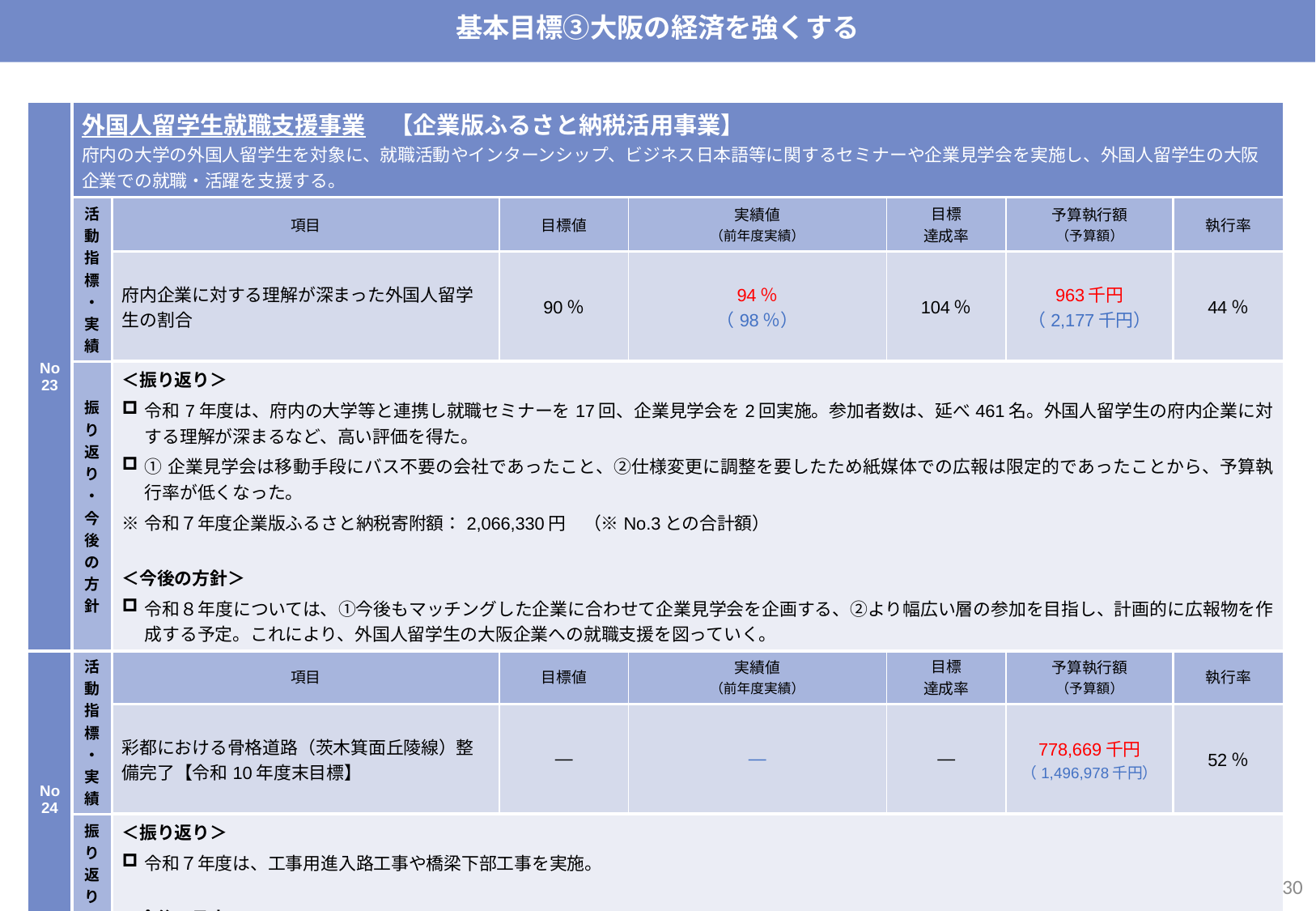

基本目標③大阪の経済を強くする
| No23 | 外国人留学生就職支援事業　【企業版ふるさと納税活用事業】 府内の大学の外国人留学生を対象に、就職活動やインターンシップ、ビジネス日本語等に関するセミナーや企業見学会を実施し、外国人留学生の大阪企業での就職・活躍を支援する。 |  |  |  |  | ぶどう狩りやワイン産地の見学など着地型観光による「大阪の食」のプロモーションの他、観光コンテンツと連携することにより府内周辺部への流れを創出し、その地域でしかできない「大阪の食」の体験を創出する。また、コロナ禍を踏まえたデジタル技術の活用による非対面型のプロモーションやマッチング商談会により海外市場の開拓を図り、海外販路拡大をめざす生産者等の支援を行う。※令和3年度事業を繰越実施。 |  |
| --- | --- | --- | --- | --- | --- | --- | --- |
|  | 活動指標・実績 | 項目 | 目標値 | 実績値 （前年度実績） | 目標 達成率 | 予算執行額 （予算額） | 執行率 |
|  |  | 府内企業に対する理解が深まった外国人留学生の割合 | 90％ | 94％ （98％） | 104％ | 963千円 （2,177千円） | 44％ |
|  | 振り返り・今後の方針 | ＜振り返り＞ 令和7年度は、府内の大学等と連携し就職セミナーを17回、企業見学会を2回実施。参加者数は、延べ461名。外国人留学生の府内企業に対する理解が深まるなど、高い評価を得た。 ①企業見学会は移動手段にバス不要の会社であったこと、②仕様変更に調整を要したため紙媒体での広報は限定的であったことから、予算執行率が低くなった。 ※令和７年度企業版ふるさと納税寄附額：2,066,330円　（※No.3との合計額） ＜今後の方針＞ 令和８年度については、①今後もマッチングした企業に合わせて企業見学会を企画する、②より幅広い層の参加を目指し、計画的に広報物を作成する予定。これにより、外国人留学生の大阪企業への就職支援を図っていく。 |  |  |  |  |  |
| No24 | 【新規】大阪北部地域における拠点形成に資する交通インフラ整備　 土地区画整理事業が進む彩都における骨格道路（茨木箕面丘陵線）の整備及び移動手段の検討を実施することにより、産業拠点の創出、就業人口・移住人口の増加を進める。 |  |  |  |  | ぶどう狩りやワイン産地の見学など着地型観光による「大阪の食」のプロモーションの他、観光コンテンツと連携することにより府内周辺部への流れを創出し、その地域でしかできない「大阪の食」の体験を創出する。また、コロナ禍を踏まえたデジタル技術の活用による非対面型のプロモーションやマッチング商談会により海外市場の開拓を図り、海外販路拡大をめざす生産者等の支援を行う。※令和3年度事業を繰越実施。 |  |
| --- | --- | --- | --- | --- | --- | --- | --- |
|  | 活動指標・実績 | 項目 | 目標値 | 実績値 （前年度実績） | 目標 達成率 | 予算執行額 （予算額） | 執行率 |
|  |  | 彩都における骨格道路（茨木箕面丘陵線）整備完了【令和10年度末目標】 | ― | ― | ― | 778,669千円 （1,496,978千円） | 52％ |
|  | 振り返り・ 今後の方針 | ＜振り返り＞ 令和７年度は、工事用進入路工事や橋梁下部工事を実施。 ＜今後の予定＞ 令和８年度は、引き続き橋梁下部工事及び橋梁上部工事に取り組む。 |  |  |  |  |  |
30